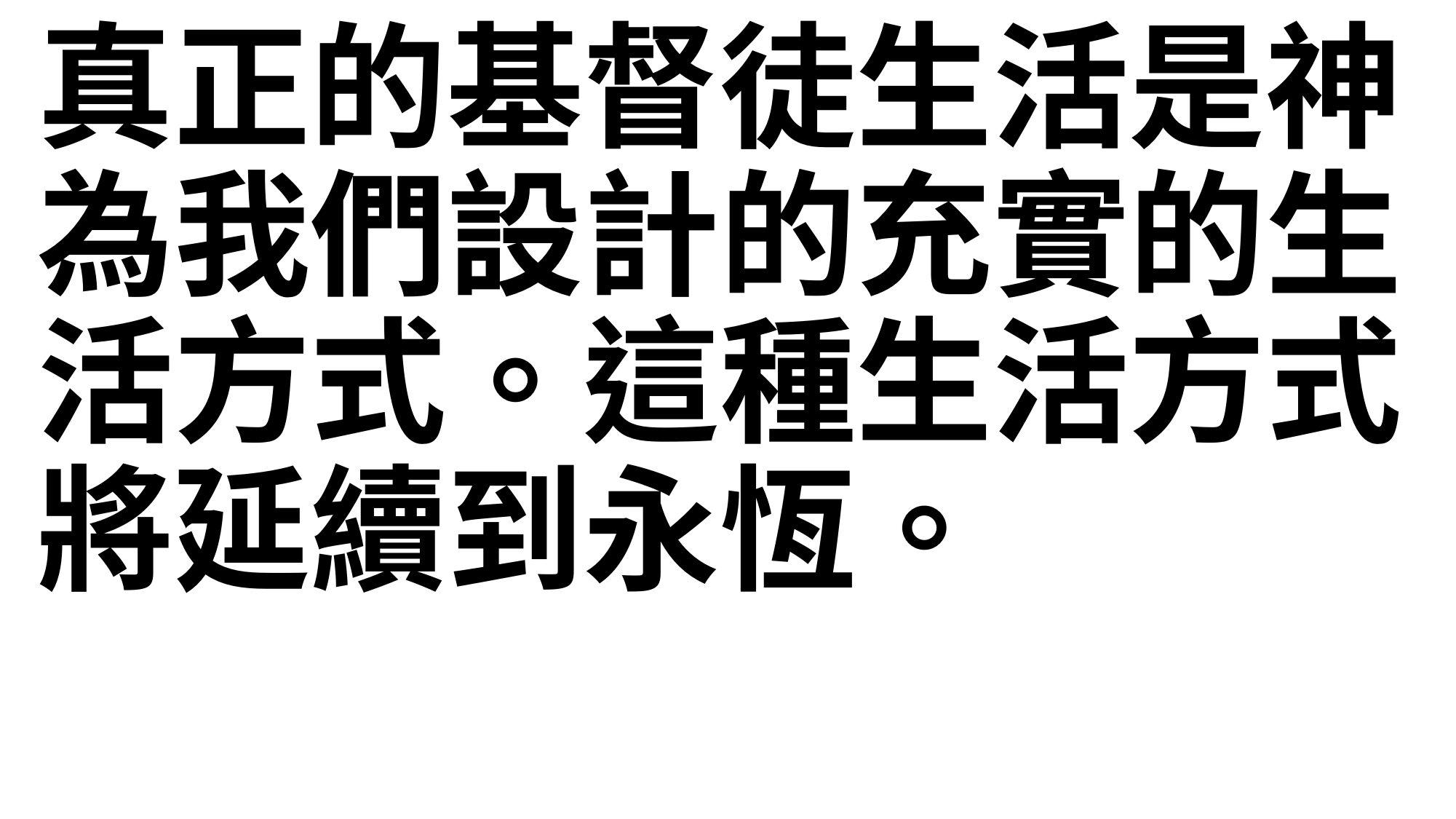

真正的基督徒生活是神為我們設計的充實的生活方式。這種生活方式將延續到永恆。